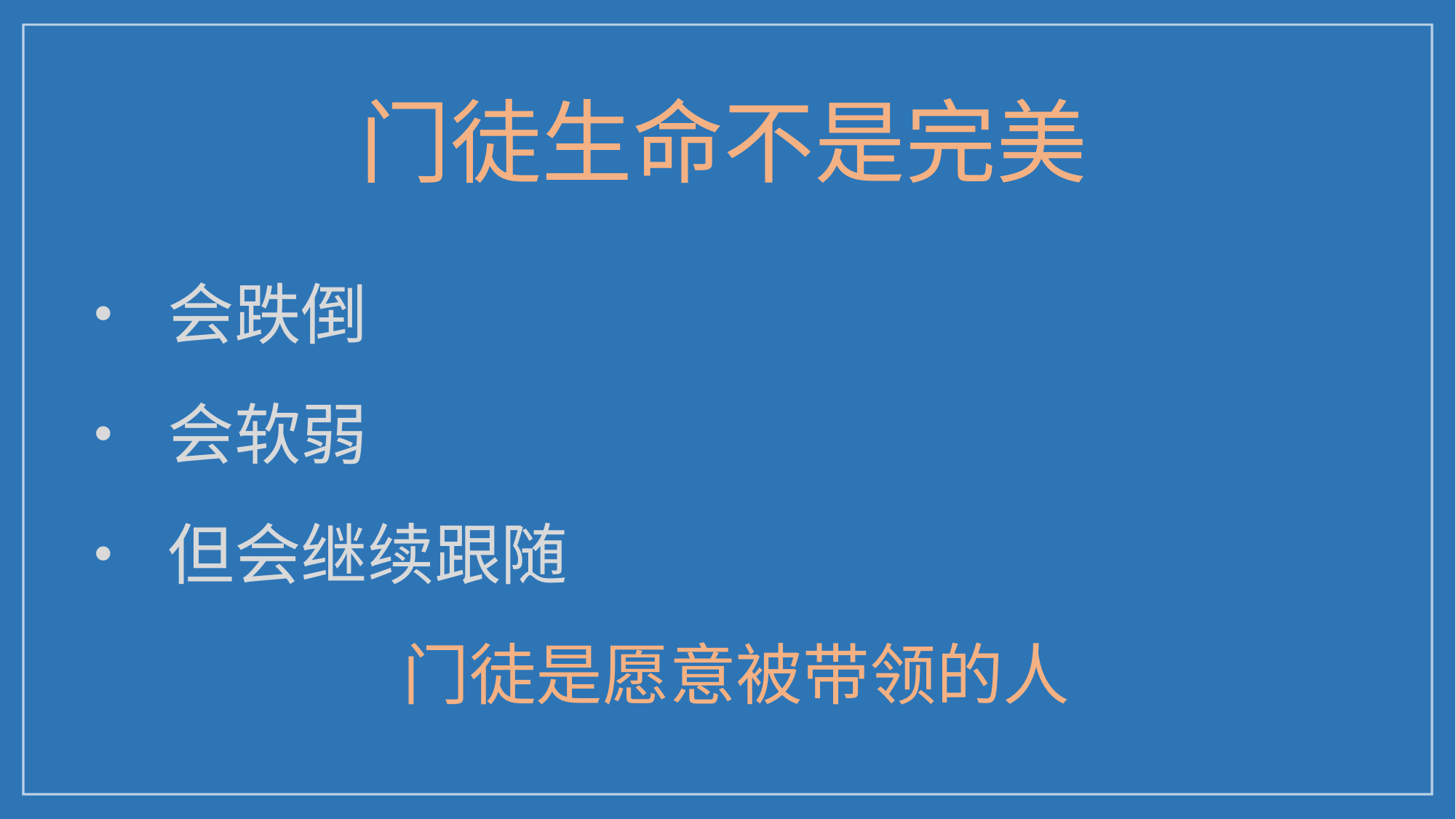

门徒生命不是完美
• 会跌倒
• 会软弱
• 但会继续跟随
门徒是愿意被带领的人